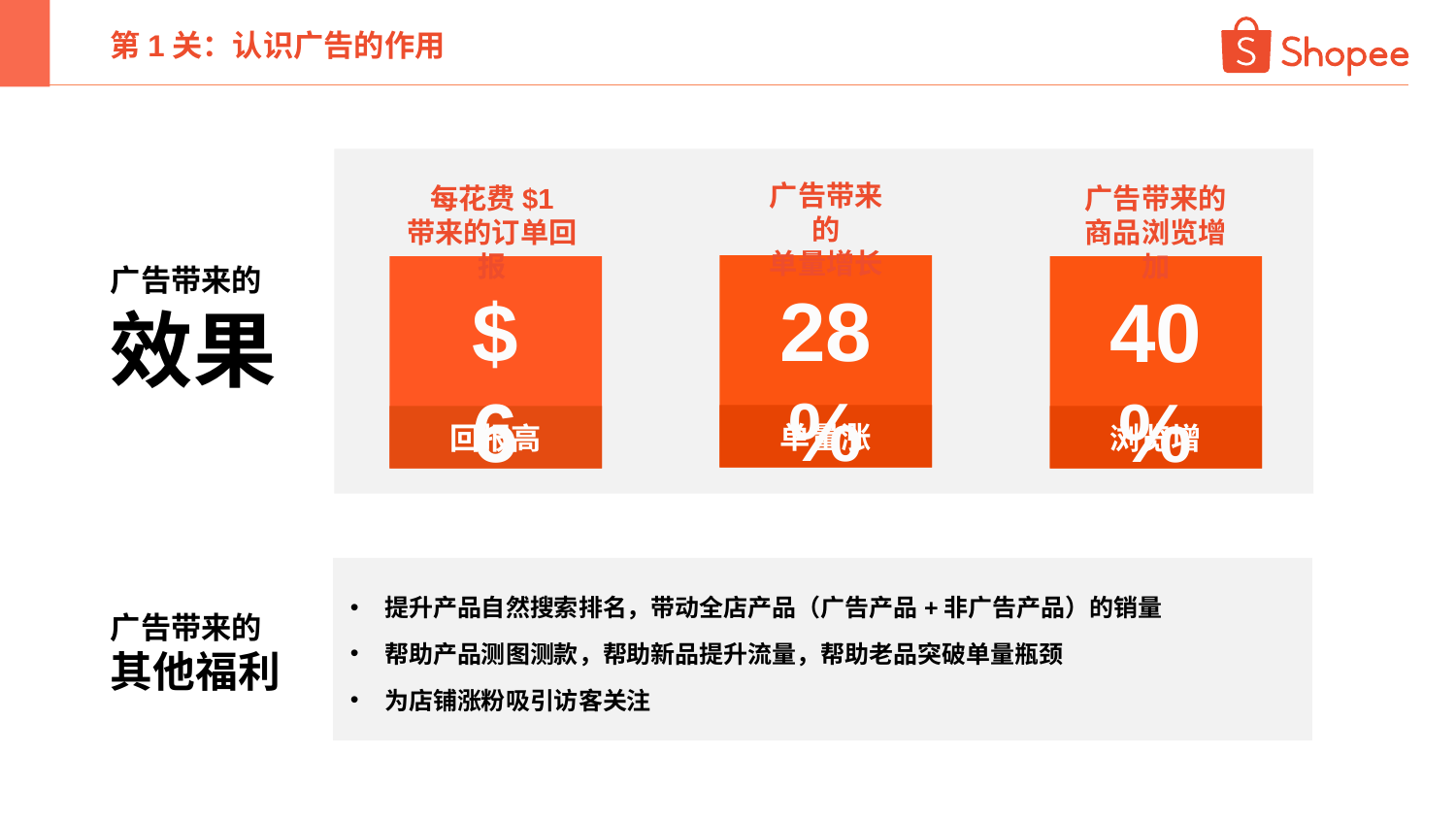

第1关：认识广告的作用

广告带来的
单量增长

28%
单量涨
每花费$1
带来的订单回报

$6
回报高
广告带来的
商品浏览增加

40%
浏览增
广告带来的
效果
提升产品自然搜索排名，带动全店产品（广告产品+非广告产品）的销量
帮助产品测图测款，帮助新品提升流量，帮助老品突破单量瓶颈
为店铺涨粉吸引访客关注
广告带来的
其他福利
7